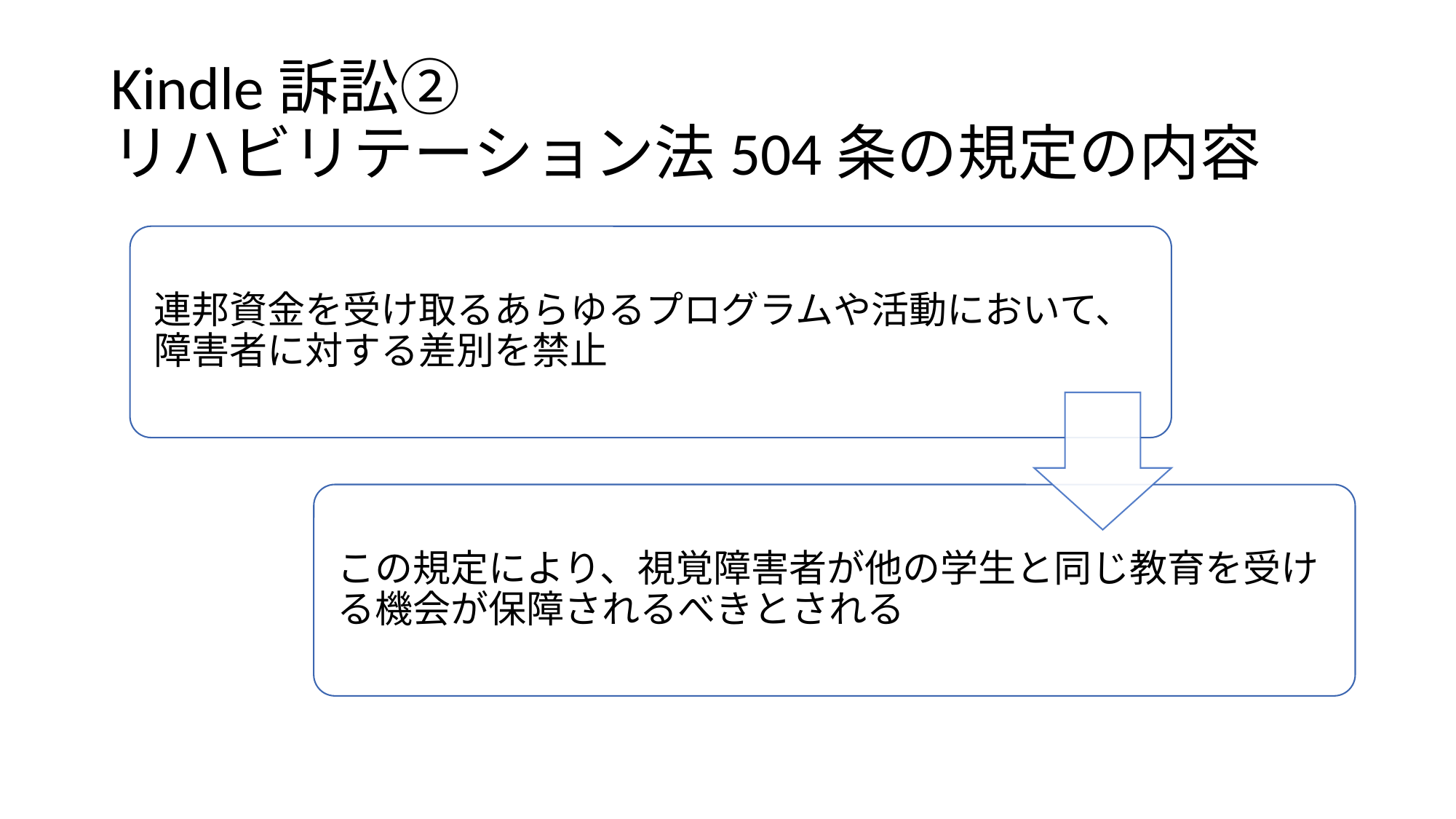

# Kindle訴訟② リハビリテーション法504条の規定の内容
連邦資金を受け取るあらゆるプログラムや活動において、障害者に対する差別を禁止
この規定により、視覚障害者が他の学生と同じ教育を受ける機会が保障されるべきとされる